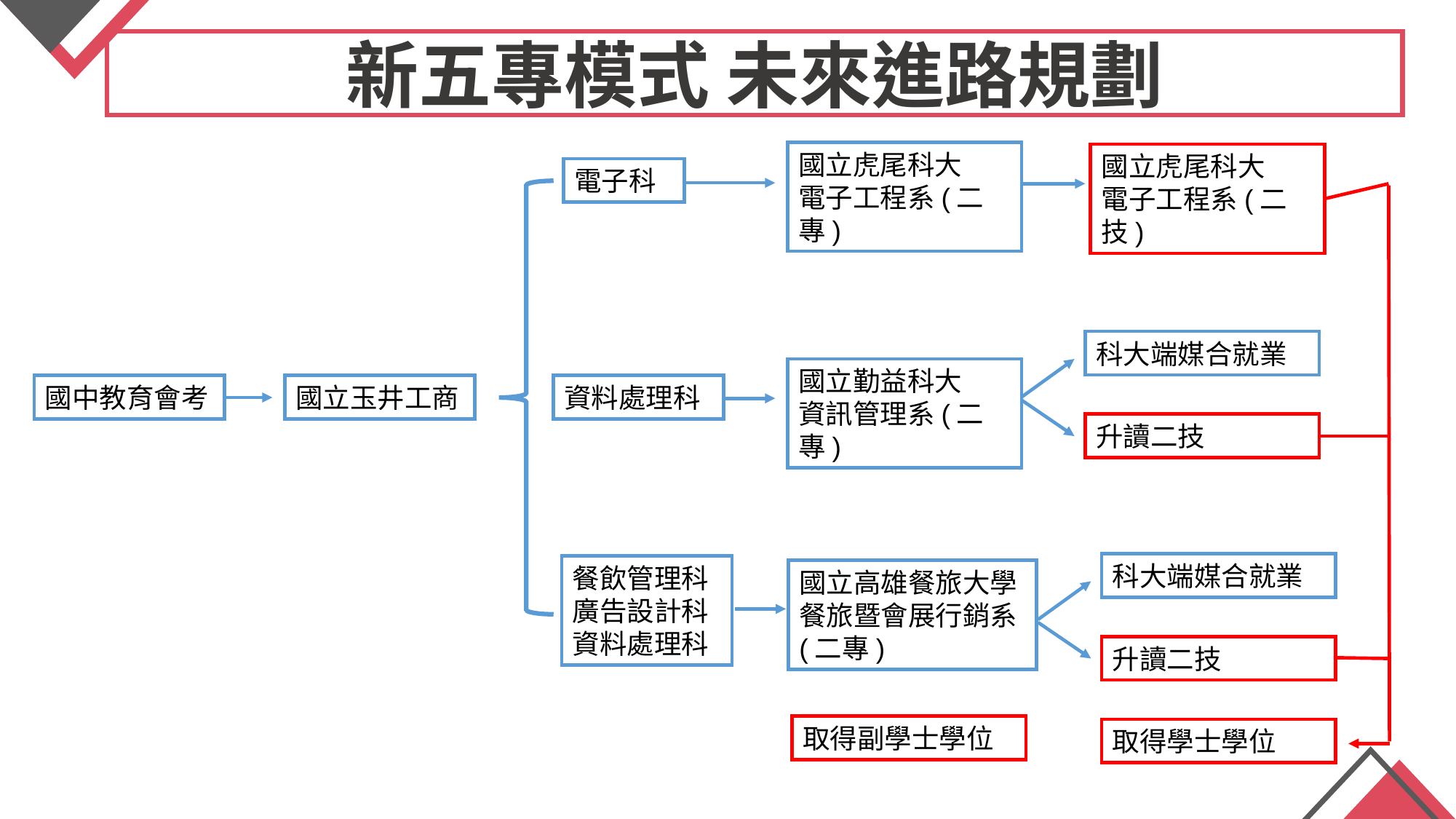

新五專模式 未來進路規劃
國立虎尾科大
電子工程系(二專)
國立虎尾科大
電子工程系(二技)
電子科

科大端媒合就業
國立勤益科大
資訊管理系(二專)
國中教育會考
國立玉井工商
資料處理科
升讀二技
科大端媒合就業
餐飲管理科
廣告設計科
資料處理科
國立高雄餐旅大學
餐旅暨會展行銷系(二專)
升讀二技
取得副學士學位
取得學士學位